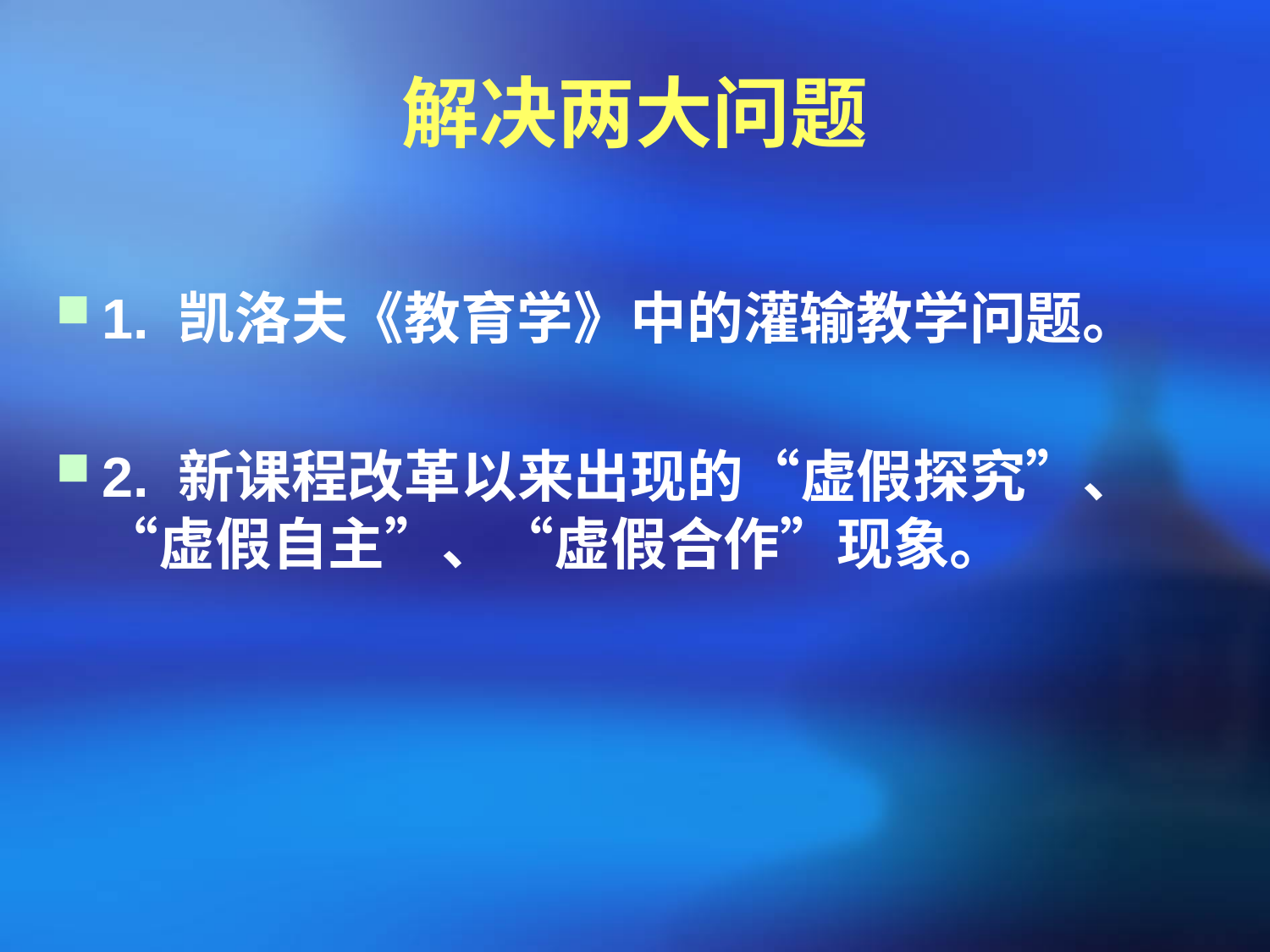

# 解决两大问题
1. 凯洛夫《教育学》中的灌输教学问题。

2. 新课程改革以来出现的“虚假探究”、“虚假自主”、“虚假合作”现象。